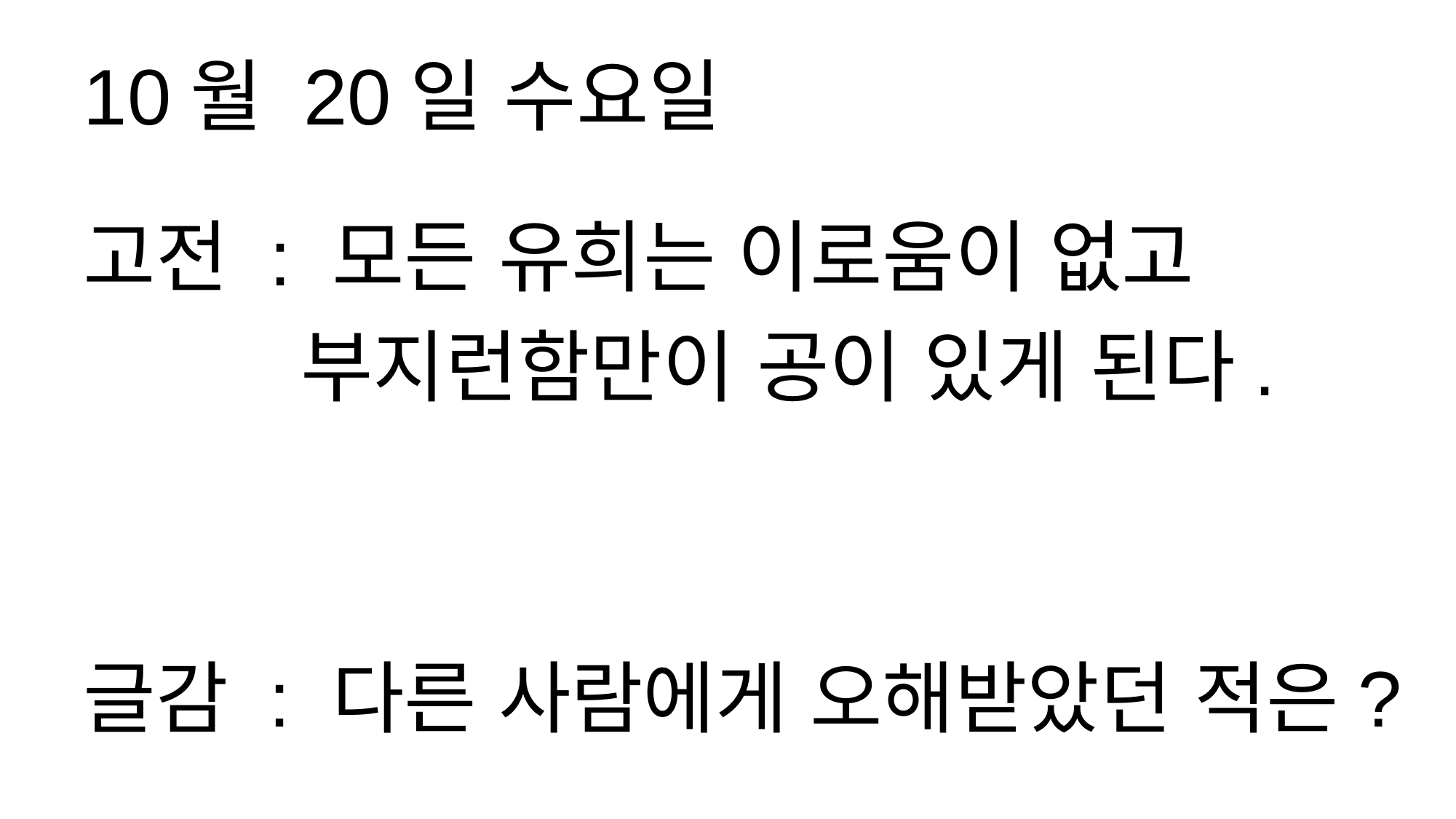

10월 20일 수요일
고전 : 모든 유희는 이로움이 없고
         부지런함만이 공이 있게 된다.
글감 : 다른 사람에게 오해받았던 적은?